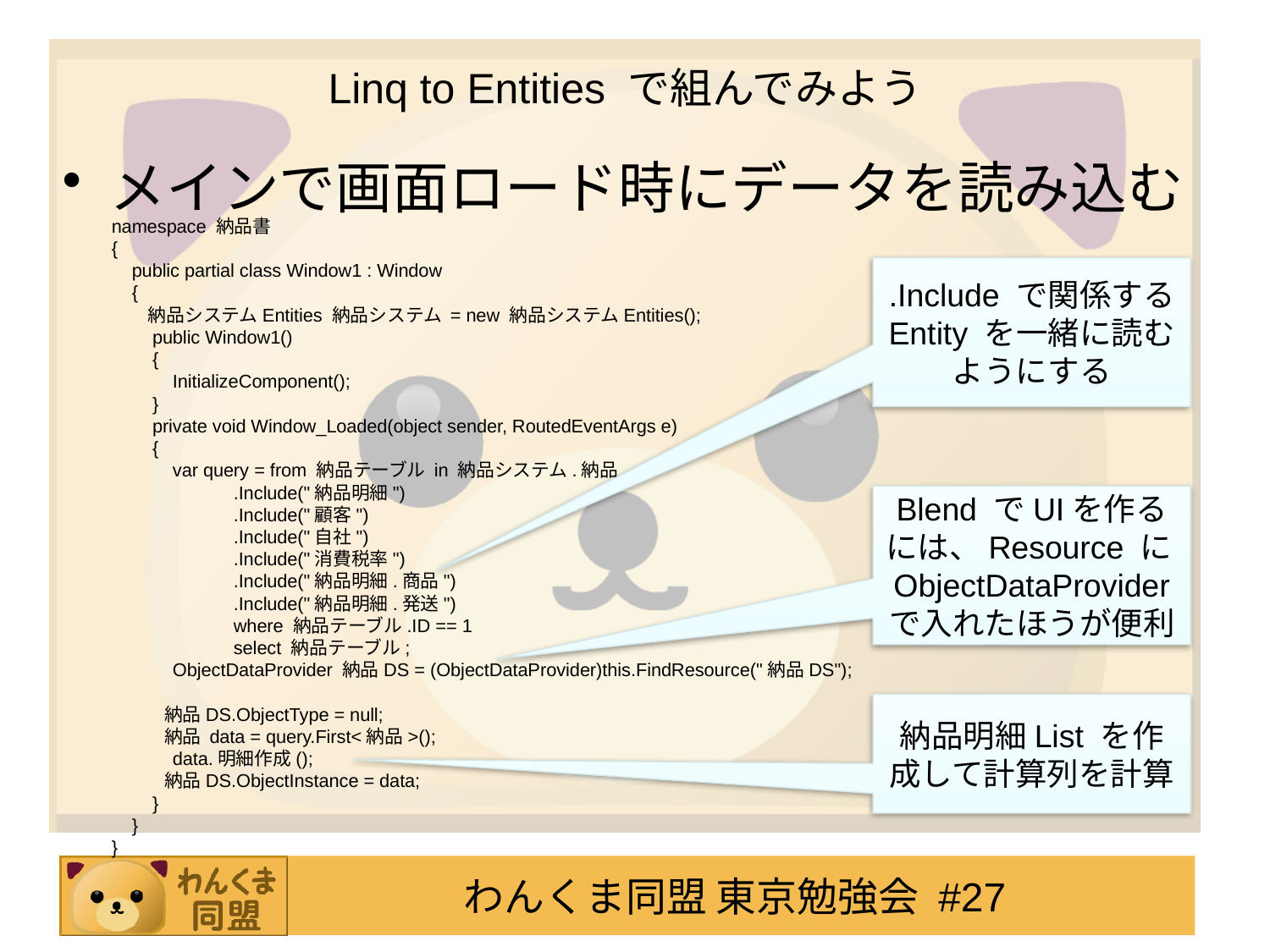

# Linq to Entities で組んでみよう
メインで画面ロード時にデータを読み込む
namespace 納品書
{
    public partial class Window1 : Window
    {
        納品システムEntities 納品システム = new 納品システムEntities();
        public Window1()
        {
            InitializeComponent();
        }
        private void Window_Loaded(object sender, RoutedEventArgs e)
        {
            var query = from 納品テーブル in 納品システム.納品
                        .Include("納品明細")
                        .Include("顧客")
                        .Include("自社")
                        .Include("消費税率")
                        .Include("納品明細.商品")
                        .Include("納品明細.発送")
                        where 納品テーブル.ID == 1
                        select 納品テーブル;
            ObjectDataProvider 納品DS = (ObjectDataProvider)this.FindResource("納品DS");

            納品DS.ObjectType = null;
            納品 data = query.First<納品>();
            data.明細作成();
            納品DS.ObjectInstance = data;
        }
    }
}
.Include で関係する Entity を一緒に読むようにする
Blend でUIを作るには、Resource にObjectDataProvider で入れたほうが便利
納品明細List を作成して計算列を計算